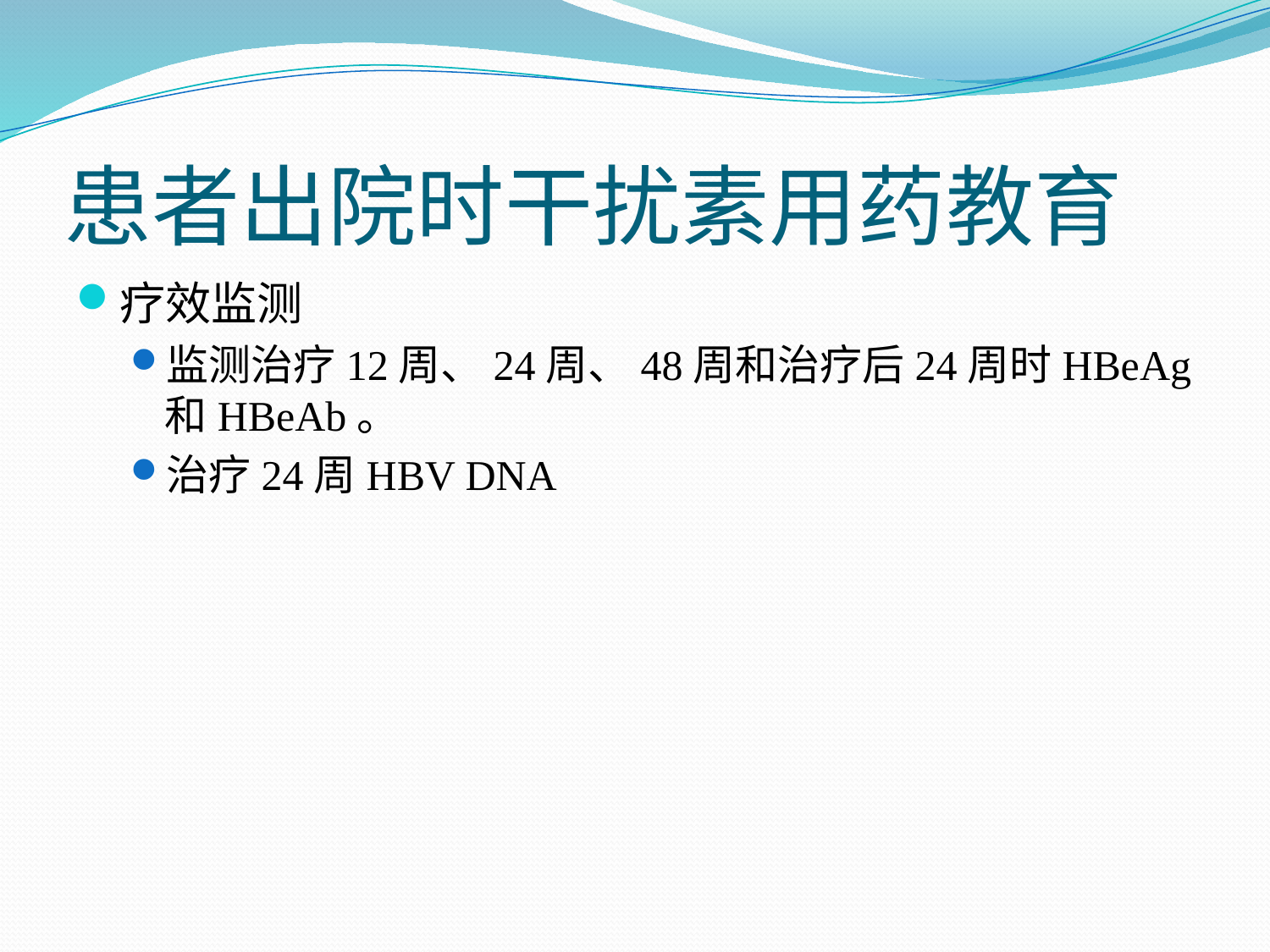

# 患者出院时干扰素用药教育
疗效监测
监测治疗12周、24周、48周和治疗后24周时HBeAg和HBeAb。
治疗24周HBV DNA